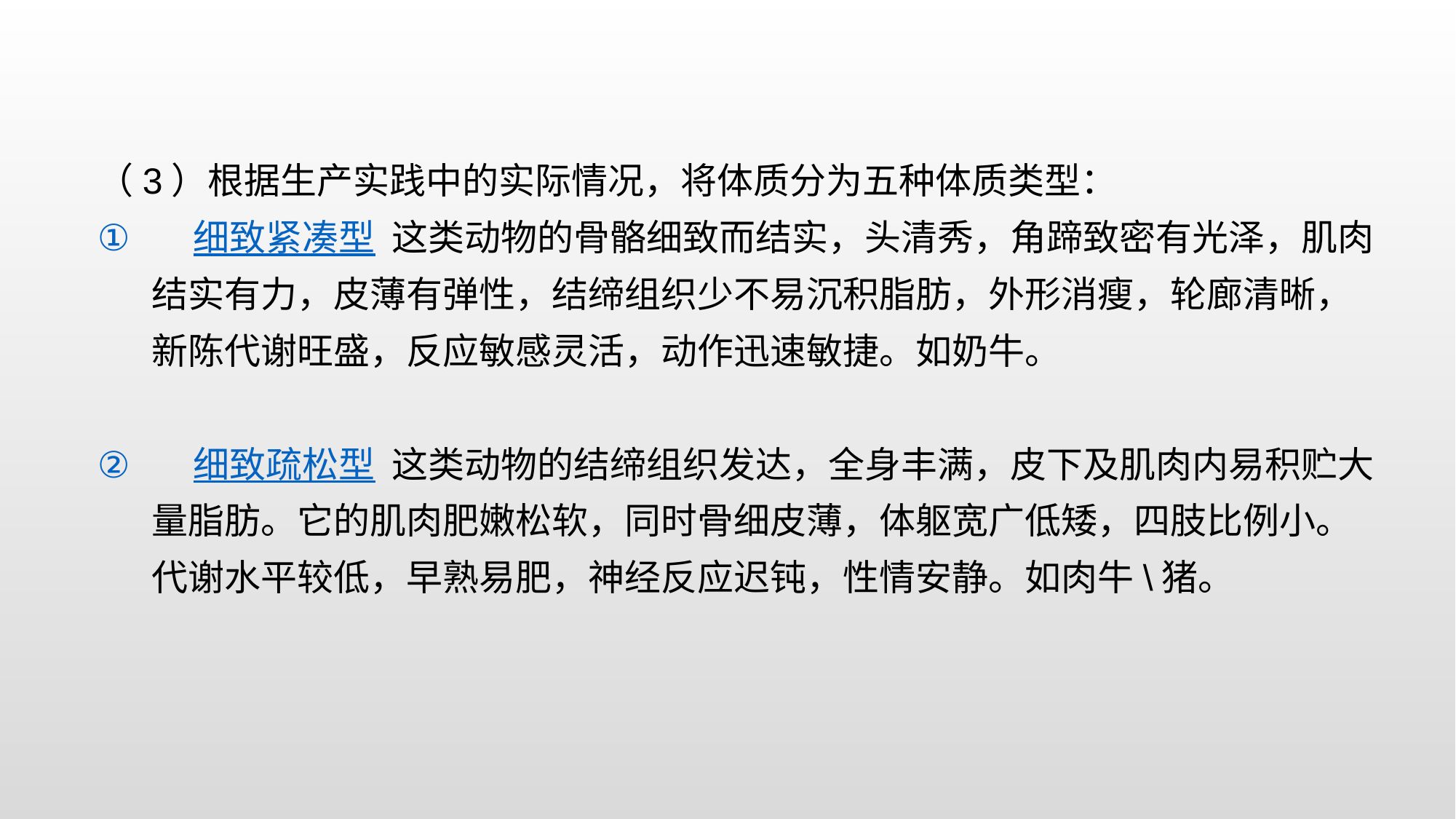

（3）根据生产实践中的实际情况，将体质分为五种体质类型：
    细致紧凑型  这类动物的骨骼细致而结实，头清秀，角蹄致密有光泽，肌肉结实有力，皮薄有弹性，结缔组织少不易沉积脂肪，外形消瘦，轮廊清晰，新陈代谢旺盛，反应敏感灵活，动作迅速敏捷。如奶牛。

    细致疏松型  这类动物的结缔组织发达，全身丰满，皮下及肌肉内易积贮大量脂肪。它的肌肉肥嫩松软，同时骨细皮薄，体躯宽广低矮，四肢比例小。代谢水平较低，早熟易肥，神经反应迟钝，性情安静。如肉牛\猪。